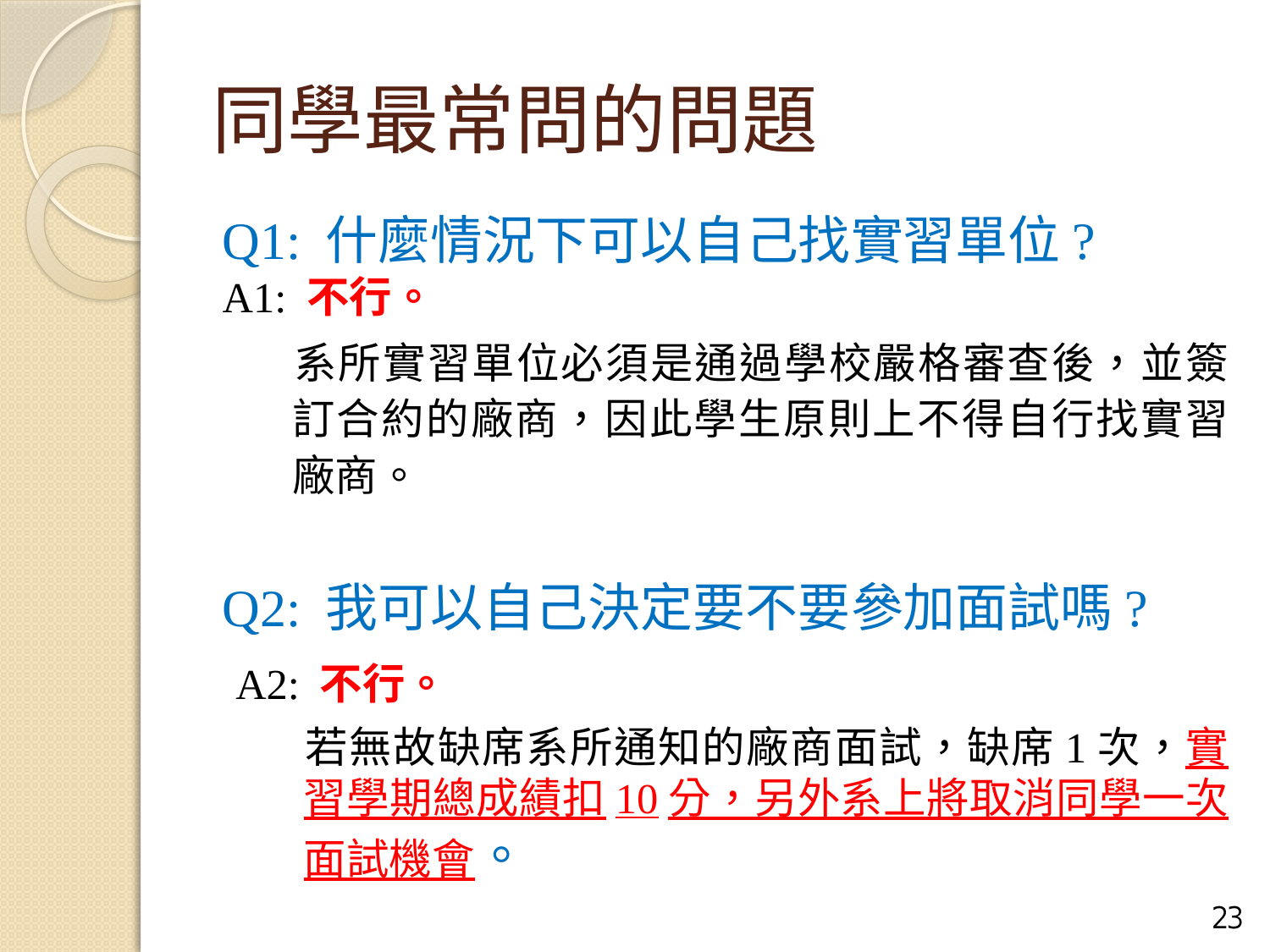

# 同學最常問的問題
Q1: 什麼情況下可以自己找實習單位?
A1: 不行。
	系所實習單位必須是通過學校嚴格審查後，並簽訂合約的廠商，因此學生原則上不得自行找實習廠商。

Q2: 我可以自己決定要不要參加面試嗎?
 A2: 不行。
	若無故缺席系所通知的廠商面試，缺席1次，實習學期總成績扣10分，另外系上將取消同學一次面試機會。

23